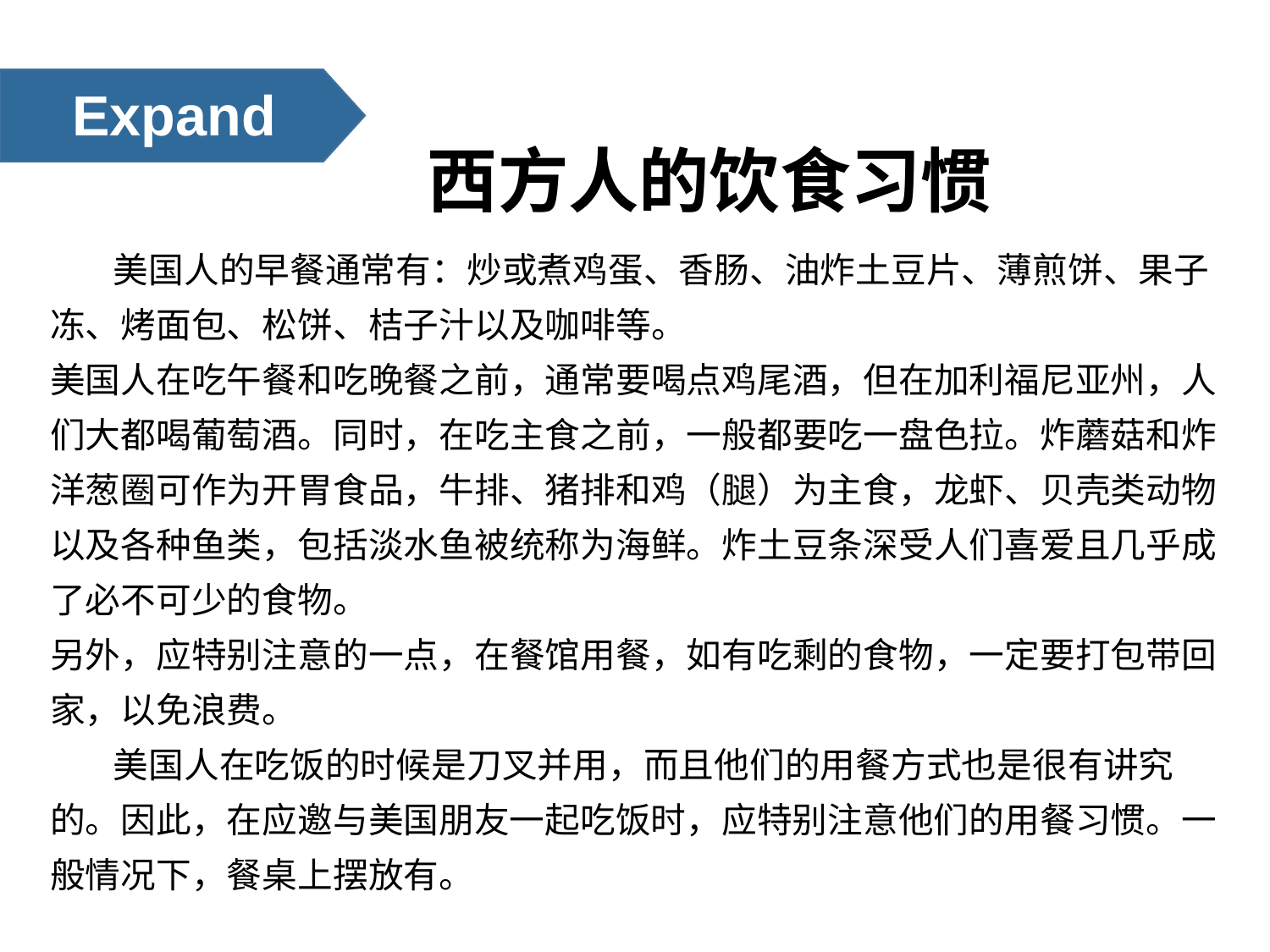

Expand
西方人的饮食习惯
       美国人的早餐通常有：炒或煮鸡蛋、香肠、油炸土豆片、薄煎饼、果子冻、烤面包、松饼、桔子汁以及咖啡等。
美国人在吃午餐和吃晚餐之前，通常要喝点鸡尾酒，但在加利福尼亚州，人们大都喝葡萄酒。同时，在吃主食之前，一般都要吃一盘色拉。炸蘑菇和炸洋葱圈可作为开胃食品，牛排、猪排和鸡（腿）为主食，龙虾、贝壳类动物以及各种鱼类，包括淡水鱼被统称为海鲜。炸土豆条深受人们喜爱且几乎成了必不可少的食物。
另外，应特别注意的一点，在餐馆用餐，如有吃剩的食物，一定要打包带回家，以免浪费。
       美国人在吃饭的时候是刀叉并用，而且他们的用餐方式也是很有讲究的。因此，在应邀与美国朋友一起吃饭时，应特别注意他们的用餐习惯。一般情况下，餐桌上摆放有。